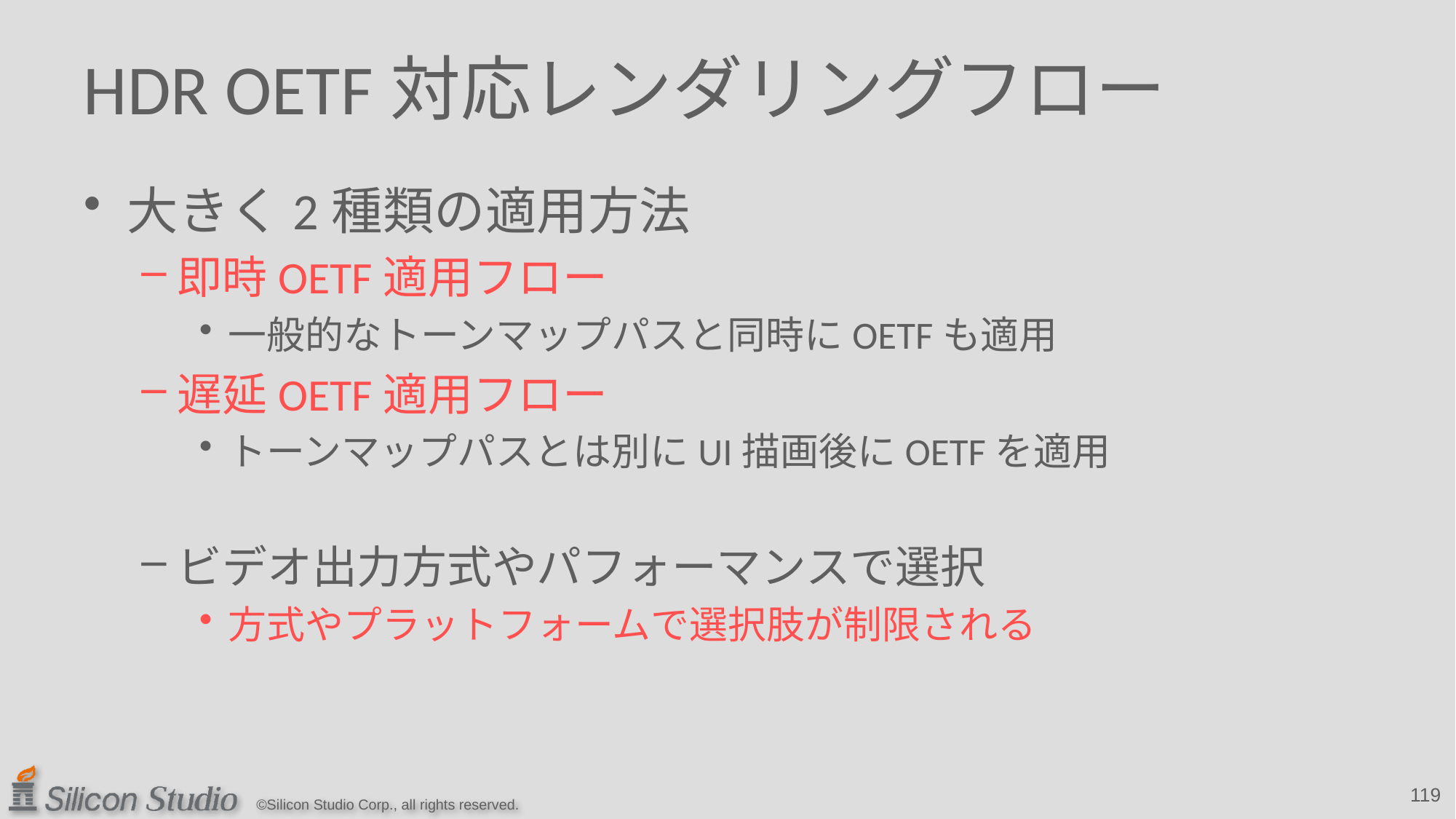

# HDR OETF対応レンダリングフロー
大きく2種類の適用方法
即時OETF適用フロー
一般的なトーンマップパスと同時にOETFも適用
遅延OETF適用フロー
トーンマップパスとは別にUI描画後にOETFを適用

ビデオ出力方式やパフォーマンスで選択
方式やプラットフォームで選択肢が制限される
119